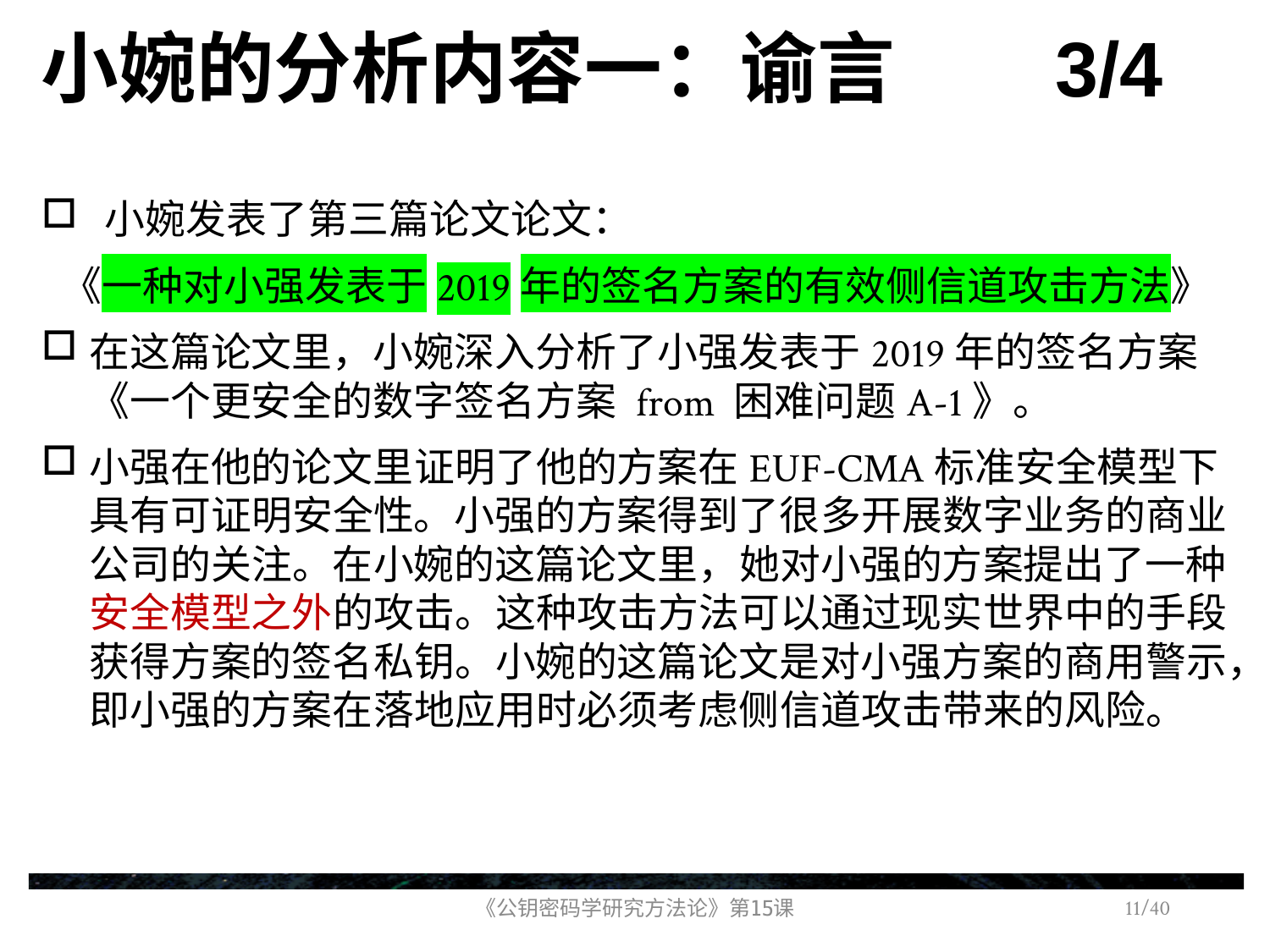

# 小婉的分析内容一：谕言        3/4
小婉发表了第三篇论文论文：
《一种对小强发表于2019年的签名方案的有效侧信道攻击方法》
在这篇论文里，小婉深入分析了小强发表于2019年的签名方案《一个更安全的数字签名方案 from 困难问题A-1》。
小强在他的论文里证明了他的方案在EUF-CMA标准安全模型下具有可证明安全性。小强的方案得到了很多开展数字业务的商业公司的关注。在小婉的这篇论文里，她对小强的方案提出了一种安全模型之外的攻击。这种攻击方法可以通过现实世界中的手段获得方案的签名私钥。小婉的这篇论文是对小强方案的商用警示，即小强的方案在落地应用时必须考虑侧信道攻击带来的风险。
《公钥密码学研究方法论》第15课
11/40